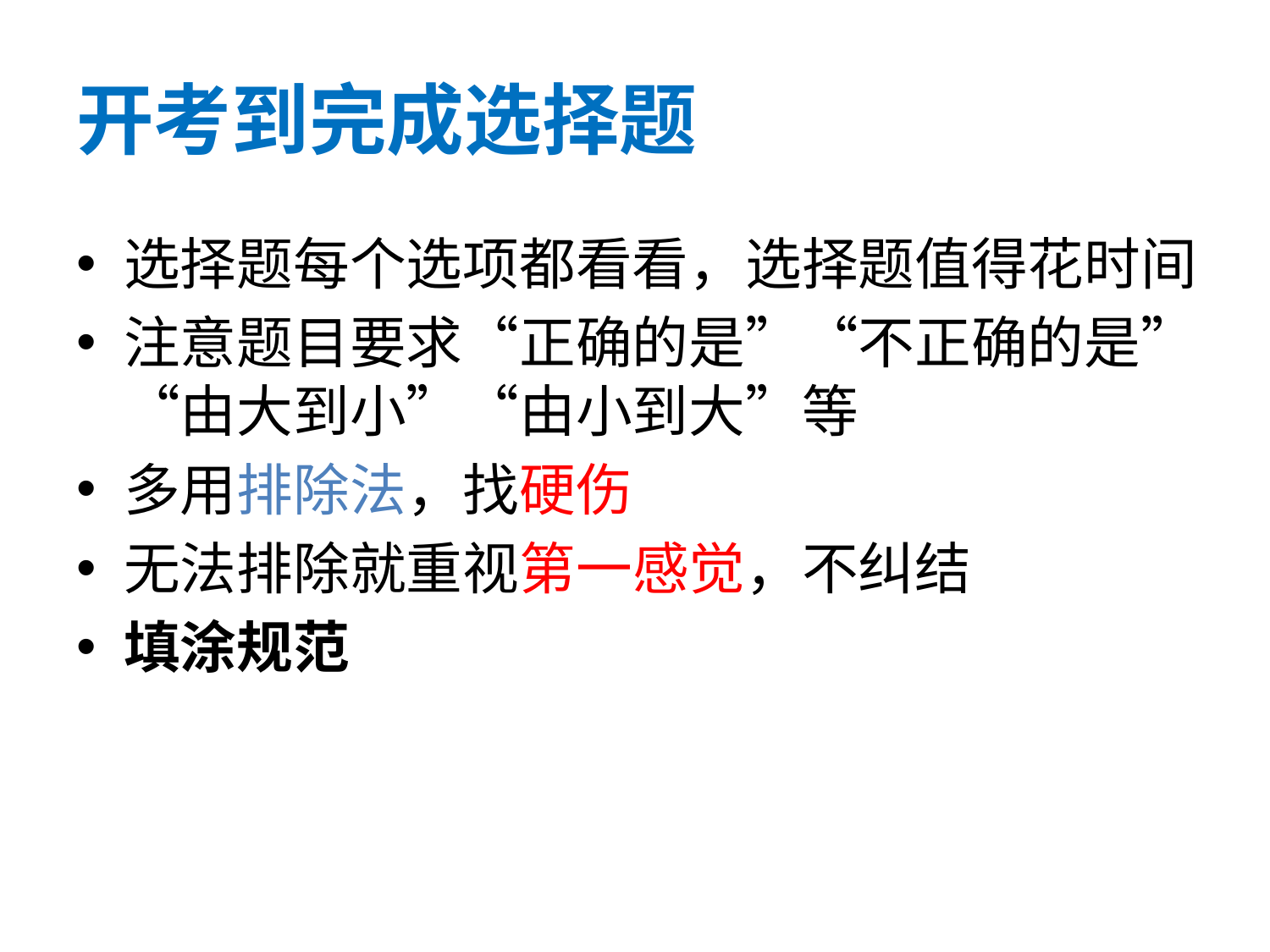

# 开考到完成选择题
选择题每个选项都看看，选择题值得花时间
注意题目要求“正确的是”“不正确的是”“由大到小”“由小到大”等
多用排除法，找硬伤
无法排除就重视第一感觉，不纠结
填涂规范